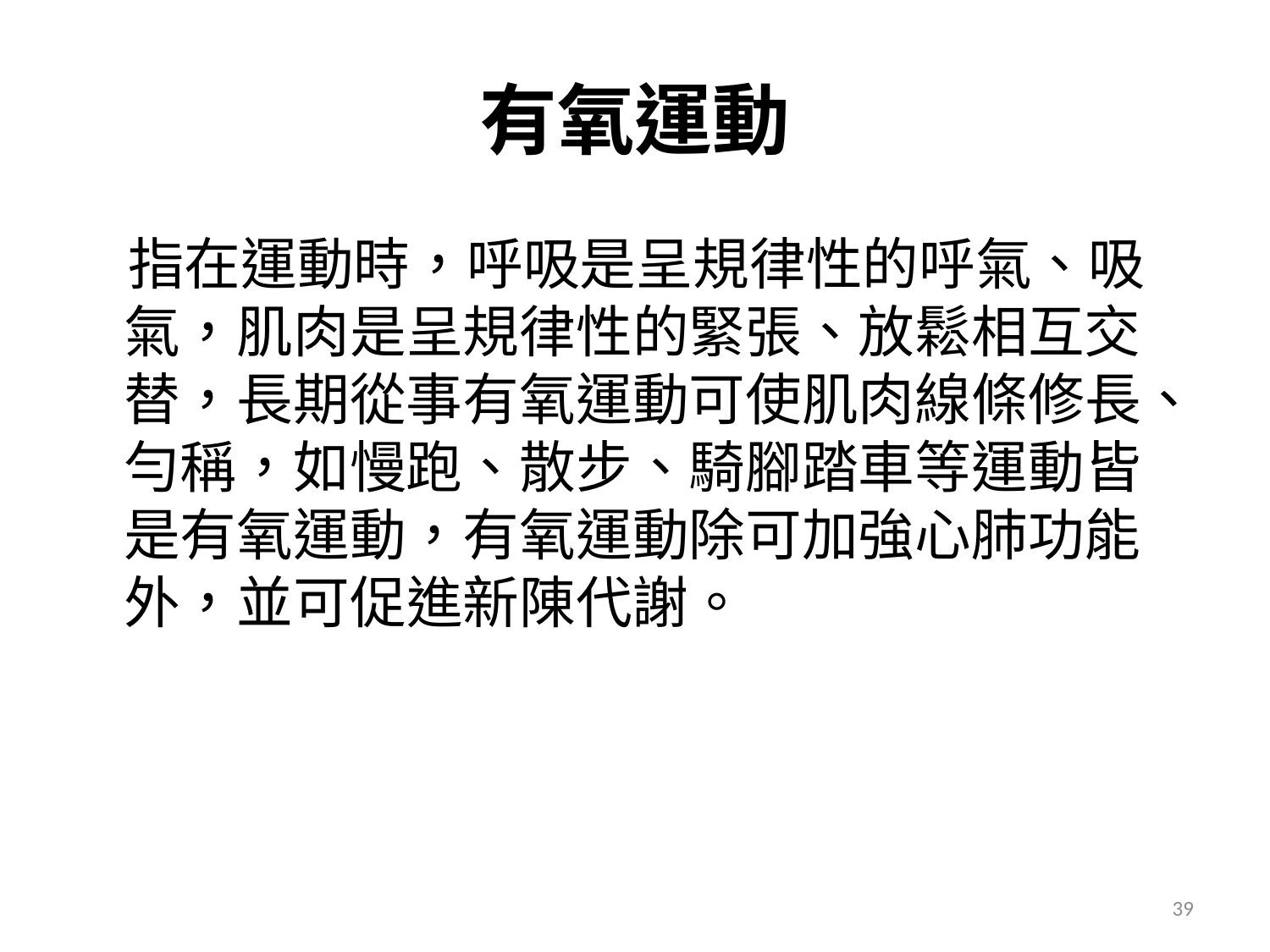

# 有氧運動
   指在運動時，呼吸是呈規律性的呼氣、吸氣，肌肉是呈規律性的緊張、放鬆相互交替，長期從事有氧運動可使肌肉線條修長、勻稱，如慢跑、散步、騎腳踏車等運動皆是有氧運動，有氧運動除可加強心肺功能外，並可促進新陳代謝。
39